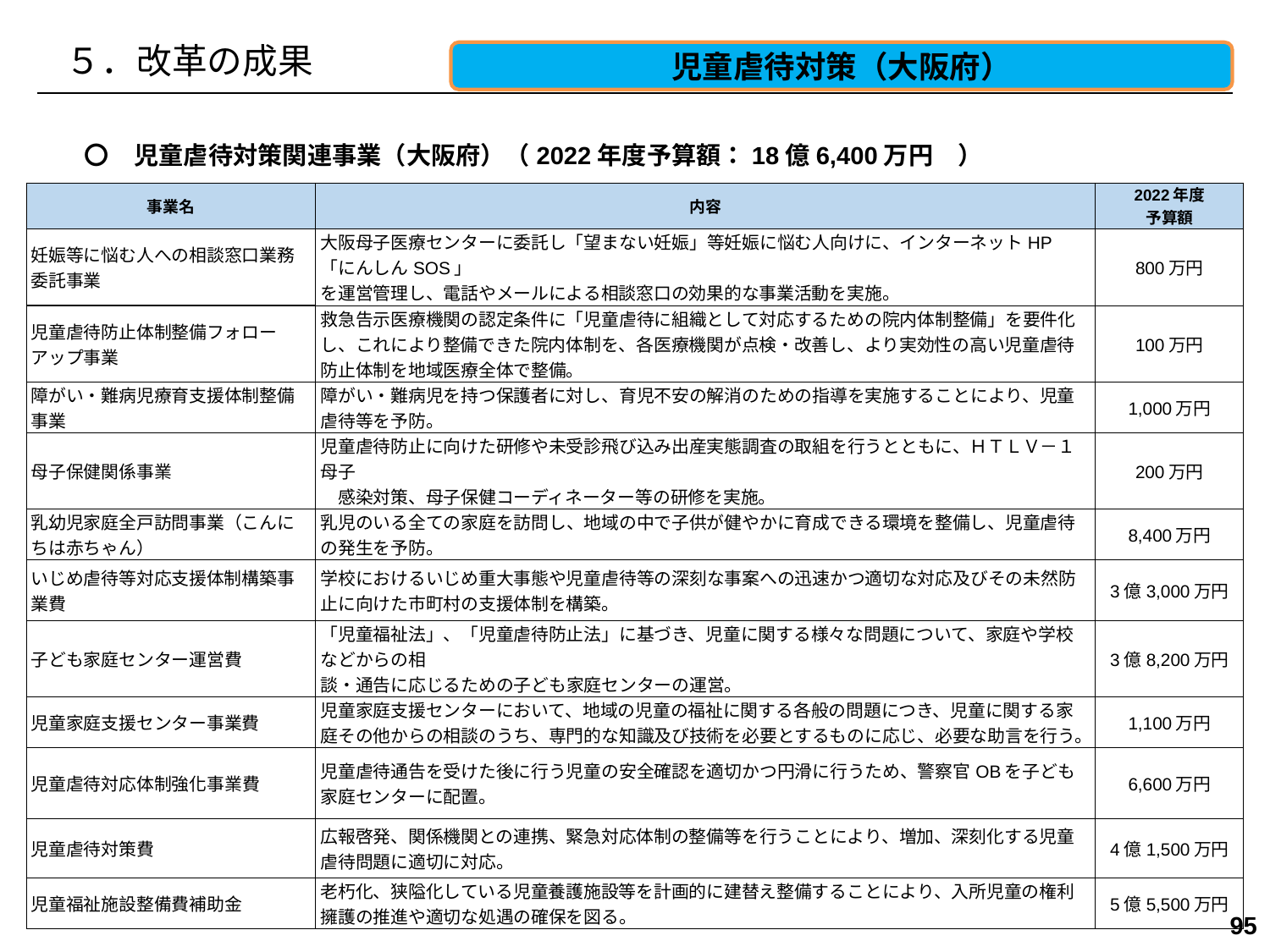

５．改革の成果
児童虐待対策（大阪府）
〇　児童虐待対策関連事業（大阪府）（2022年度予算額：18億6,400万円　）
| 事業名 | 内容 | 2022年度 予算額 |
| --- | --- | --- |
| 妊娠等に悩む人への相談窓口業務委託事業 | 大阪母子医療センターに委託し「望まない妊娠」等妊娠に悩む人向けに、インターネットHP「にんしんSOS」 を運営管理し、電話やメールによる相談窓口の効果的な事業活動を実施。 | 800万円 |
| 児童虐待防止体制整備フォローアップ事業 | 救急告示医療機関の認定条件に「児童虐待に組織として対応するための院内体制整備」を要件化し、これにより整備できた院内体制を、各医療機関が点検・改善し、より実効性の高い児童虐待防止体制を地域医療全体で整備。 | 100万円 |
| 障がい・難病児療育支援体制整備事業 | 障がい・難病児を持つ保護者に対し、育児不安の解消のための指導を実施することにより、児童虐待等を予防。 | 1,000万円 |
| 母子保健関係事業 | 児童虐待防止に向けた研修や未受診飛び込み出産実態調査の取組を行うとともに、ＨＴＬＶ－１母子 　 　感染対策、母子保健コーディネーター等の研修を実施。 | 200万円 |
| 乳幼児家庭全戸訪問事業（こんにちは赤ちゃん） | 乳児のいる全ての家庭を訪問し、地域の中で子供が健やかに育成できる環境を整備し、児童虐待の発生を予防。 | 8,400万円 |
| いじめ虐待等対応支援体制構築事業費 | 学校におけるいじめ重大事態や児童虐待等の深刻な事案への迅速かつ適切な対応及びその未然防止に向けた市町村の支援体制を構築。 | 3億3,000万円 |
| 子ども家庭センター運営費 | 「児童福祉法」、「児童虐待防止法」に基づき、児童に関する様々な問題について、家庭や学校などからの相 談・通告に応じるための子ども家庭センターの運営。 | 3億8,200万円 |
| 児童家庭支援センター事業費 | 児童家庭支援センターにおいて、地域の児童の福祉に関する各般の問題につき、児童に関する家庭その他からの相談のうち、専門的な知識及び技術を必要とするものに応じ、必要な助言を行う。 | 1,100万円 |
| 児童虐待対応体制強化事業費 | 児童虐待通告を受けた後に行う児童の安全確認を適切かつ円滑に行うため、警察官OBを子ども家庭センターに配置。 | 6,600万円 |
| 児童虐待対策費 | 広報啓発、関係機関との連携、緊急対応体制の整備等を行うことにより、増加、深刻化する児童虐待問題に適切に対応。 | 4億1,500万円 |
| 児童福祉施設整備費補助金 | 老朽化、狭隘化している児童養護施設等を計画的に建替え整備することにより、入所児童の権利擁護の推進や適切な処遇の確保を図る。 | 5億5,500万円 |

95